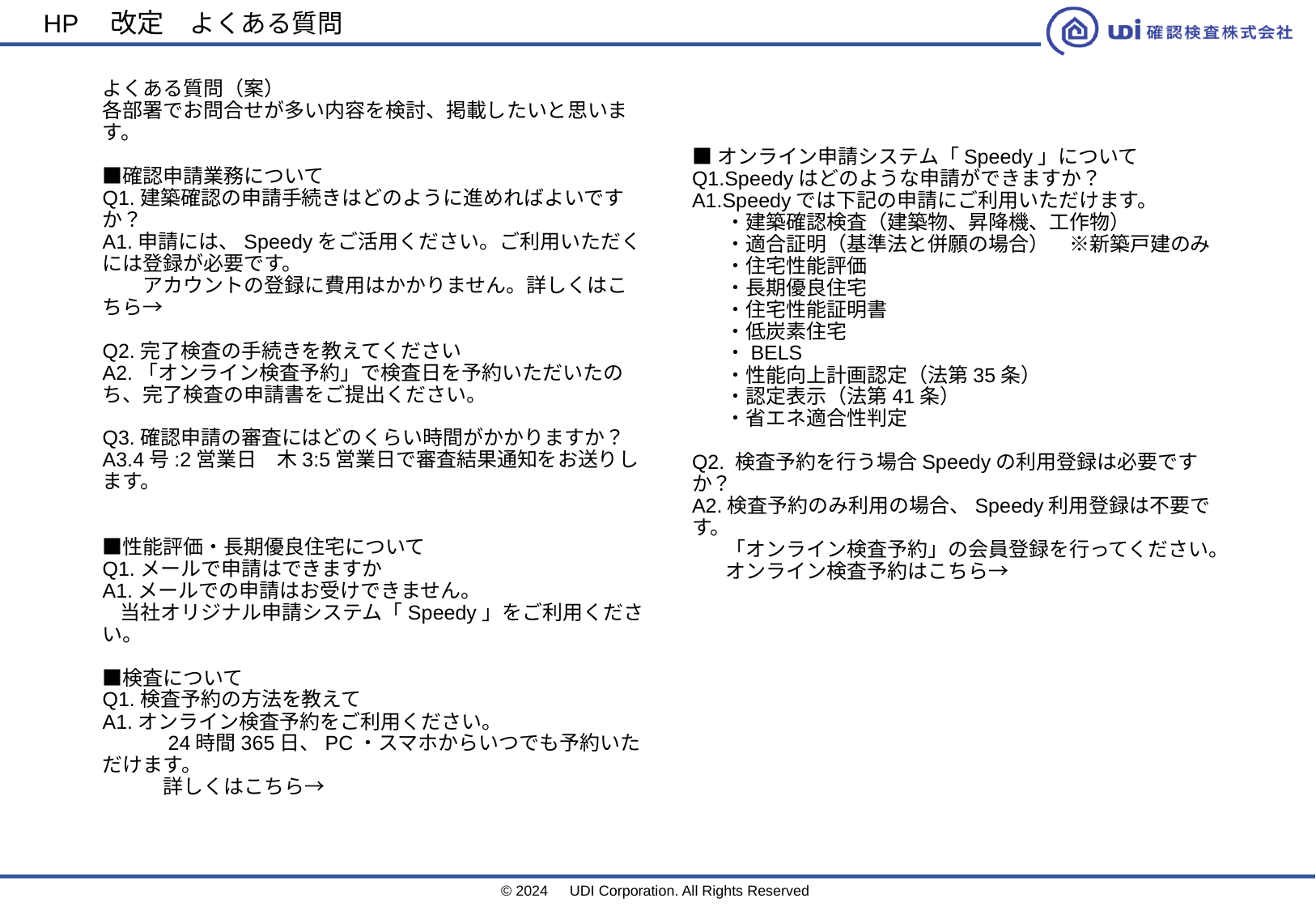

HP　改定　よくある質問

# よくある質問（案） 各部署でお問合せが多い内容を検討、掲載したいと思います。 ■確認申請業務について Q1.建築確認の申請手続きはどのように進めればよいですか？ A1.申請には、Speedyをご活用ください。ご利用いただくには登録が必要です。 　　アカウントの登録に費用はかかりません。詳しくはこちら→　　 Q2.完了検査の手続きを教えてください A2.「オンライン検査予約」で検査日を予約いただいたのち、完了検査の申請書をご提出ください。 Q3.確認申請の審査にはどのくらい時間がかかりますか？ A3.4号:2営業日　木3:5営業日で審査結果通知をお送りします。 ■性能評価・長期優良住宅について Q1.メールで申請はできますか A1.メールでの申請はお受けできません。 当社オリジナル申請システム「Speedy」をご利用ください。　 ■検査について Q1.検査予約の方法を教えて A1.オンライン検査予約をご利用ください。 　　　24時間365日、PC・スマホからいつでも予約いただけます。 　　　詳しくはこちら→

■オンライン申請システム「Speedy」について
Q1.Speedyはどのような申請ができますか？
A1.Speedyでは下記の申請にご利用いただけます。
　   ・建築確認検査（建築物、昇降機、工作物）
　   ・適合証明（基準法と併願の場合）　※新築戸建のみ
　   ・住宅性能評価
　   ・長期優良住宅
　   ・住宅性能証明書
　   ・低炭素住宅
　   ・BELS
　   ・性能向上計画認定（法第35条）
　   ・認定表示（法第41条）
　   ・省エネ適合性判定
　　　
Q2. 検査予約を行う場合Speedyの利用登録は必要ですか？
A2.検査予約のみ利用の場合、Speedy利用登録は不要です。
　   「オンライン検査予約」の会員登録を行ってください。
　   オンライン検査予約はこちら→